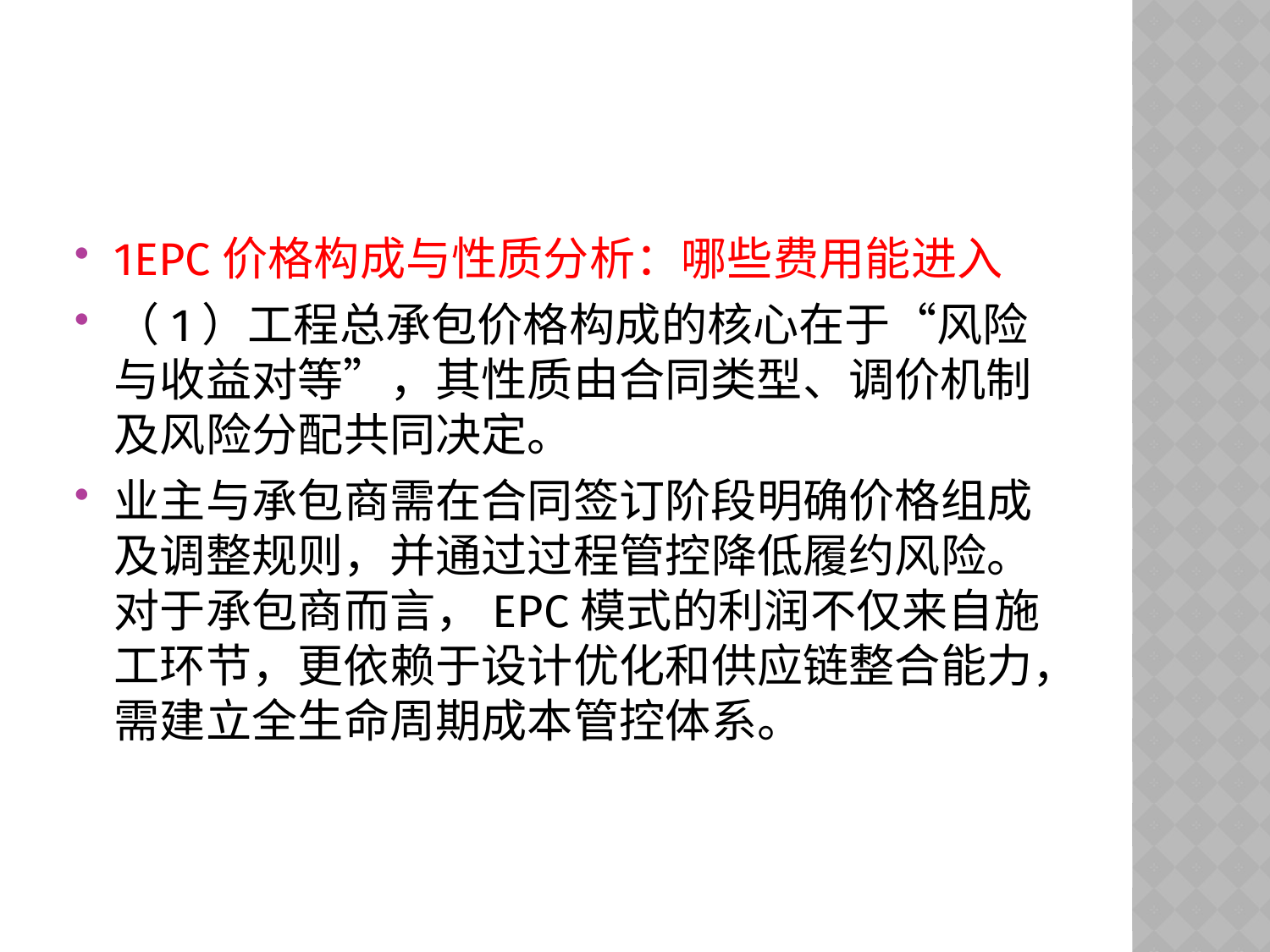

#
1EPC价格构成与性质分析：哪些费用能进入
（1）工程总承包价格构成的核心在于“风险与收益对等”，其性质由合同类型、调价机制及风险分配共同决定。
业主与承包商需在合同签订阶段明确价格组成及调整规则，并通过过程管控降低履约风险。对于承包商而言，EPC模式的利润不仅来自施工环节，更依赖于设计优化和供应链整合能力，需建立全生命周期成本管控体系。